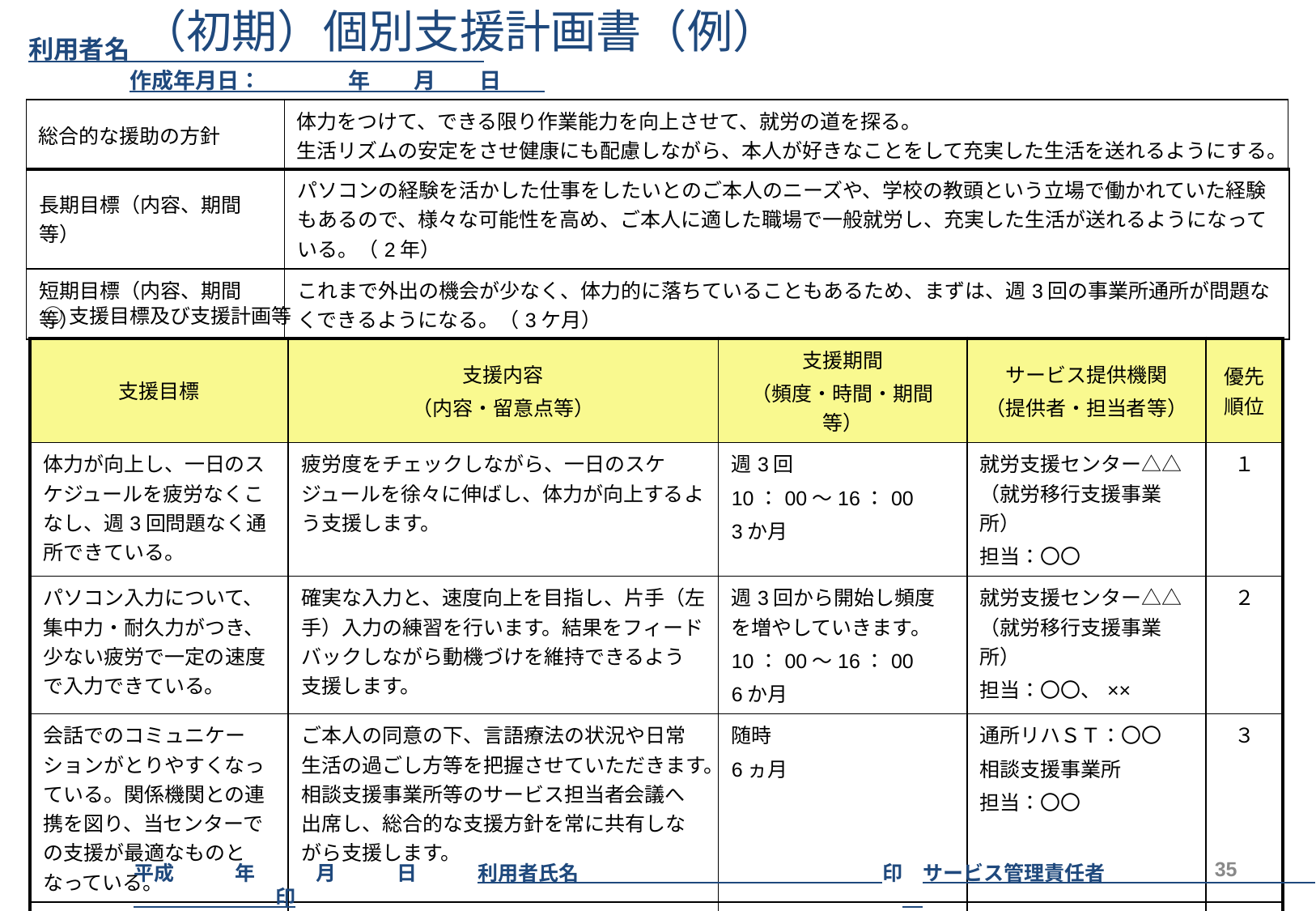

（初期）個別支援計画書（例）
利用者名　　　　　　　　　　　　　　　　　　　　　　　　　　　　　　　　　　　　　　　　　　　　　　　　　作成年月日：　　　　年　　月　　日
| 総合的な援助の方針 | 体力をつけて、できる限り作業能力を向上させて、就労の道を探る。 生活リズムの安定をさせ健康にも配慮しながら、本人が好きなことをして充実した生活を送れるようにする。 |
| --- | --- |
| 長期目標（内容、期間等） | パソコンの経験を活かした仕事をしたいとのご本人のニーズや、学校の教頭という立場で働かれていた経験もあるので、様々な可能性を高め、ご本人に適した職場で一般就労し、充実した生活が送れるようになっている。（2年） |
| --- | --- |
| 短期目標（内容、期間等） | これまで外出の機会が少なく、体力的に落ちていることもあるため、まずは、週3回の事業所通所が問題なくできるようになる。（3ケ月） |
| ○支援目標及び支援計画等 |  |  |  |  |
| --- | --- | --- | --- | --- |
| 支援目標 | 支援内容 （内容・留意点等） | 支援期間 （頻度・時間・期間等） | サービス提供機関 （提供者・担当者等） | 優先順位 |
| 体力が向上し、一日のスケジュールを疲労なくこなし、週3回問題なく通所できている。 | 疲労度をチェックしながら、一日のスケジュールを徐々に伸ばし、体力が向上するよう支援します。 | 週3回 10：00～16：00 3か月 | 就労支援センター△△（就労移行支援事業所） 担当：〇〇 | １ |
| パソコン入力について、集中力・耐久力がつき、少ない疲労で一定の速度で入力できている。 | 確実な入力と、速度向上を目指し、片手（左手）入力の練習を行います。結果をフィードバックしながら動機づけを維持できるよう支援します。 | 週3回から開始し頻度を増やしていきます。 10：00～16：00 6か月 | 就労支援センター△△（就労移行支援事業所） 担当：〇〇、×× | ２ |
| 会話でのコミュニケーションがとりやすくなっている。関係機関との連携を図り、当センターでの支援が最適なものとなっている。 | ご本人の同意の下、言語療法の状況や日常生活の過ごし方等を把握させていただきます。相談支援事業所等のサービス担当者会議へ出席し、総合的な支援方針を常に共有しながら支援します。 | 随時 6ヵ月 | 通所リハＳＴ：〇〇 相談支援事業所 担当：〇〇 | ３ |
| 送迎について、当センター及びボランティアにより安心して通所できている。 | 行きはボランティアによる支援、帰りは当センターの送迎車を利用し、安心して通所できるよう支援します。公共交通機関の利用も徐々に同行し支援していきます。 | 週3回、3か月 公共交通機関は3か月後から徐々に試行 | 就労支援センター△△（就労移行支援事業所） 担当：〇〇、●● | ４ |
35
平成　　　年　　　月　　　日　　　利用者氏名　　　　　　　　　　　　　　　印　サービス管理責任者　　　　　　　　　　　　　　　　　　　印